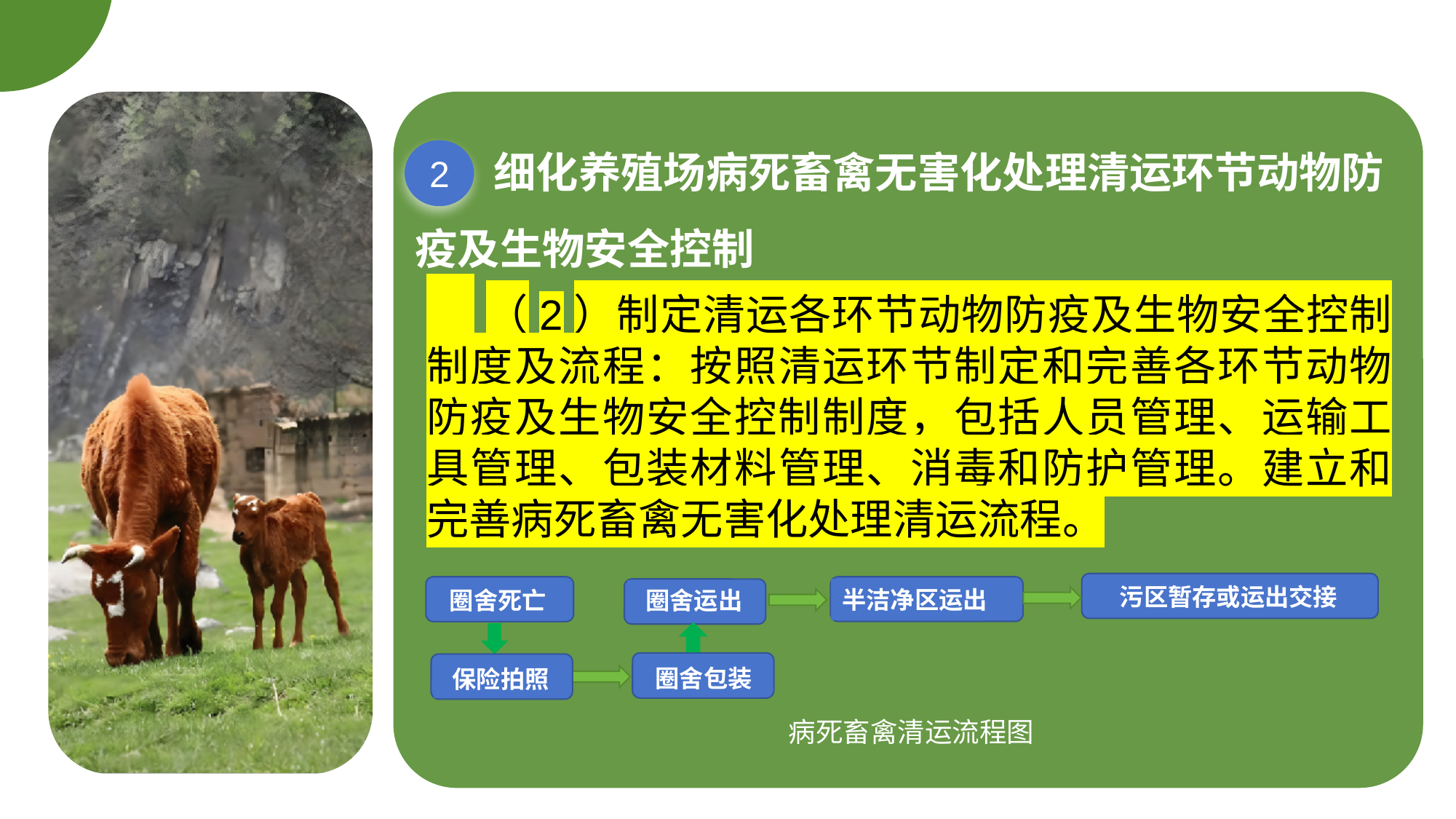

细化养殖场病死畜禽无害化处理清运环节动物防疫及生物安全控制
2
    （2）制定清运各环节动物防疫及生物安全控制制度及流程：按照清运环节制定和完善各环节动物防疫及生物安全控制制度，包括人员管理、运输工具管理、包装材料管理、消毒和防护管理。建立和完善病死畜禽无害化处理清运流程。

污区暂存或运出交接

半洁净区运出
圈舍死亡
圈舍运出

圈舍包装
保险拍照

病死畜禽清运流程图